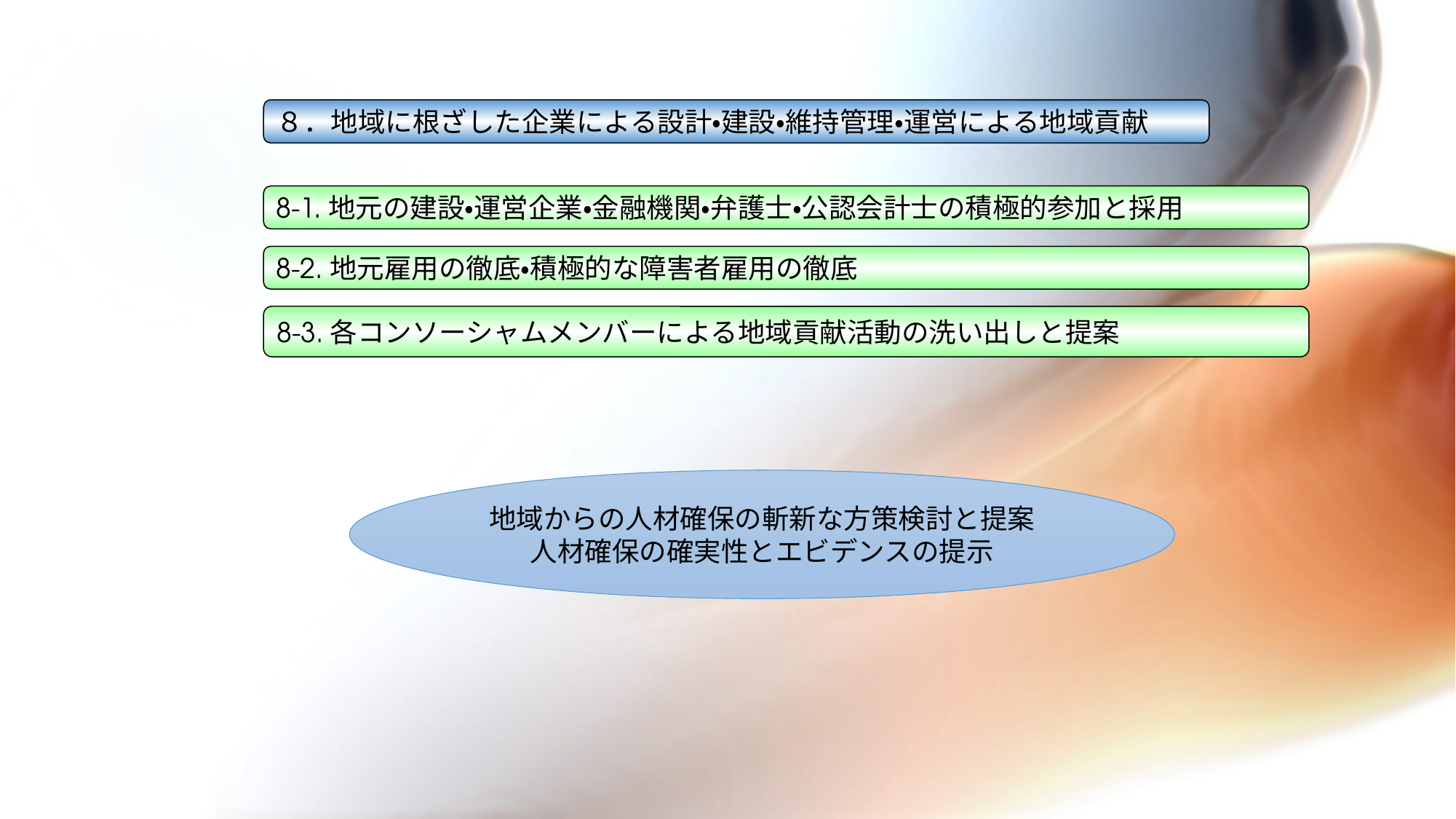

８．地域に根ざした企業による設計・建設・維持管理・運営による地域貢献
8-1.地元の建設・運営企業・金融機関・弁護士・公認会計士の積極的参加と採用
8-2.地元雇用の徹底・積極的な障害者雇用の徹底
8-3.各コンソーシャムメンバーによる地域貢献活動の洗い出しと提案
地域からの人材確保の斬新な方策検討と提案
人材確保の確実性とエビデンスの提示